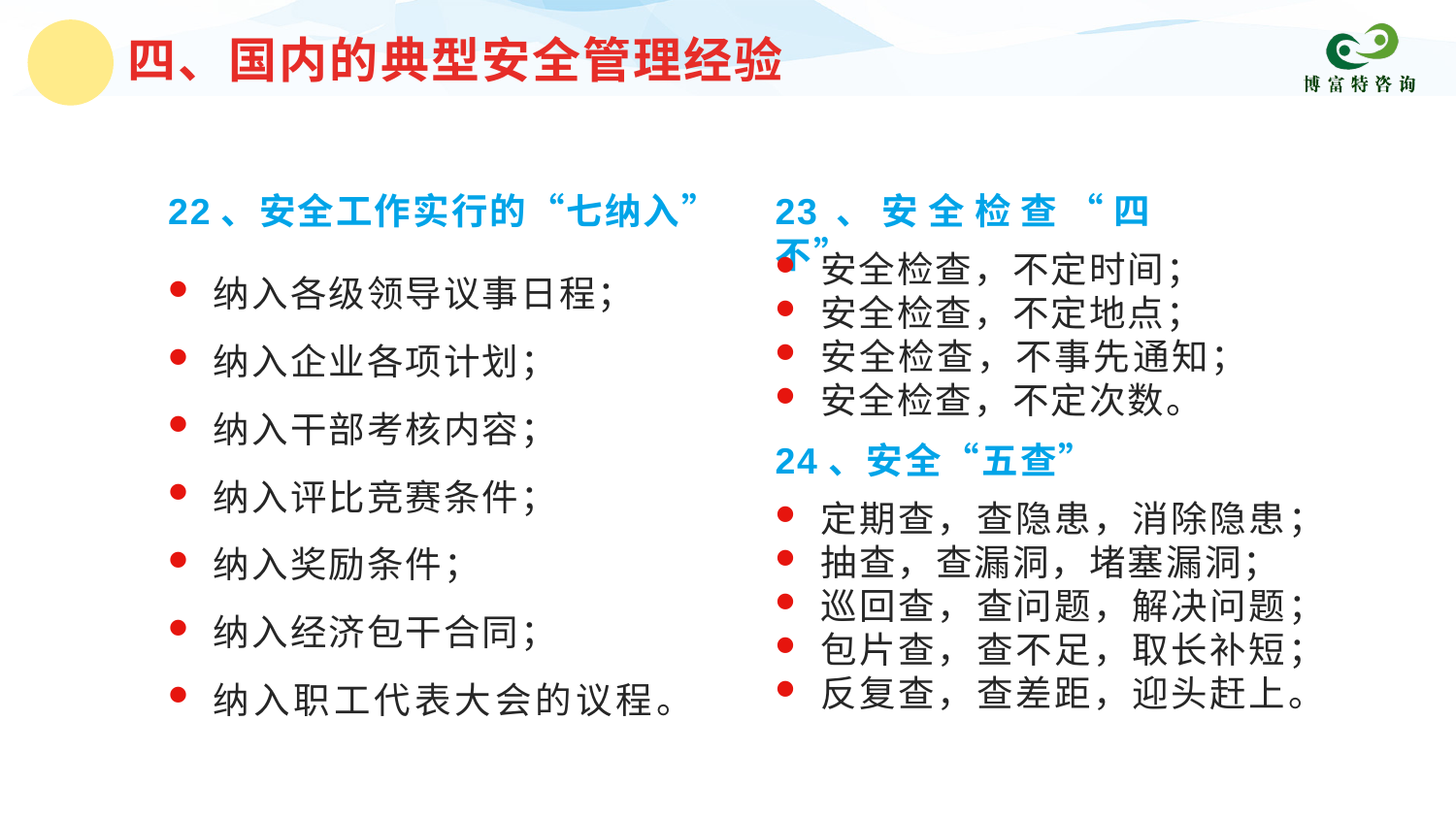

四、国内的典型安全管理经验
22、安全工作实行的“七纳入”
纳入各级领导议事日程；
纳入企业各项计划；
纳入干部考核内容；
纳入评比竞赛条件；
纳入奖励条件；
纳入经济包干合同；
纳入职工代表大会的议程。
23、安全检查“四不”
安全检查，不定时间；
安全检查，不定地点；
安全检查，不事先通知；
安全检查，不定次数。
24、安全“五查”
定期查，查隐患，消除隐患；
抽查，查漏洞，堵塞漏洞；
巡回查，查问题，解决问题；
包片查，查不足，取长补短；
反复查，查差距，迎头赶上。